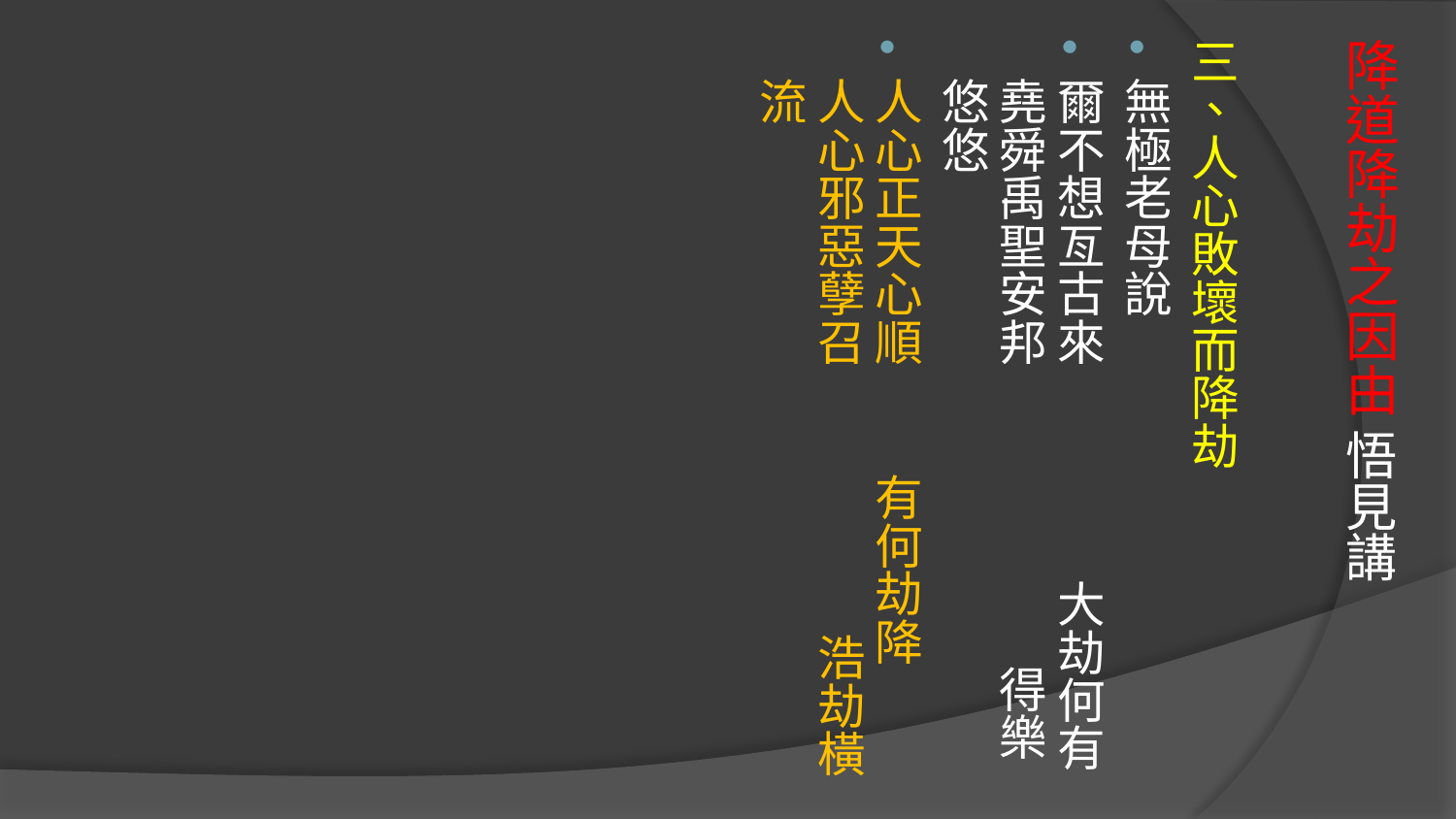

三、人心敗壞而降劫
無極老母說
爾不想亙古來                    大劫何有 
堯舜禹聖安邦                            得樂悠悠
人心正天心順          有何劫降 
人心邪惡孽召                         浩劫橫流

# 降道降劫之因由 悟見講